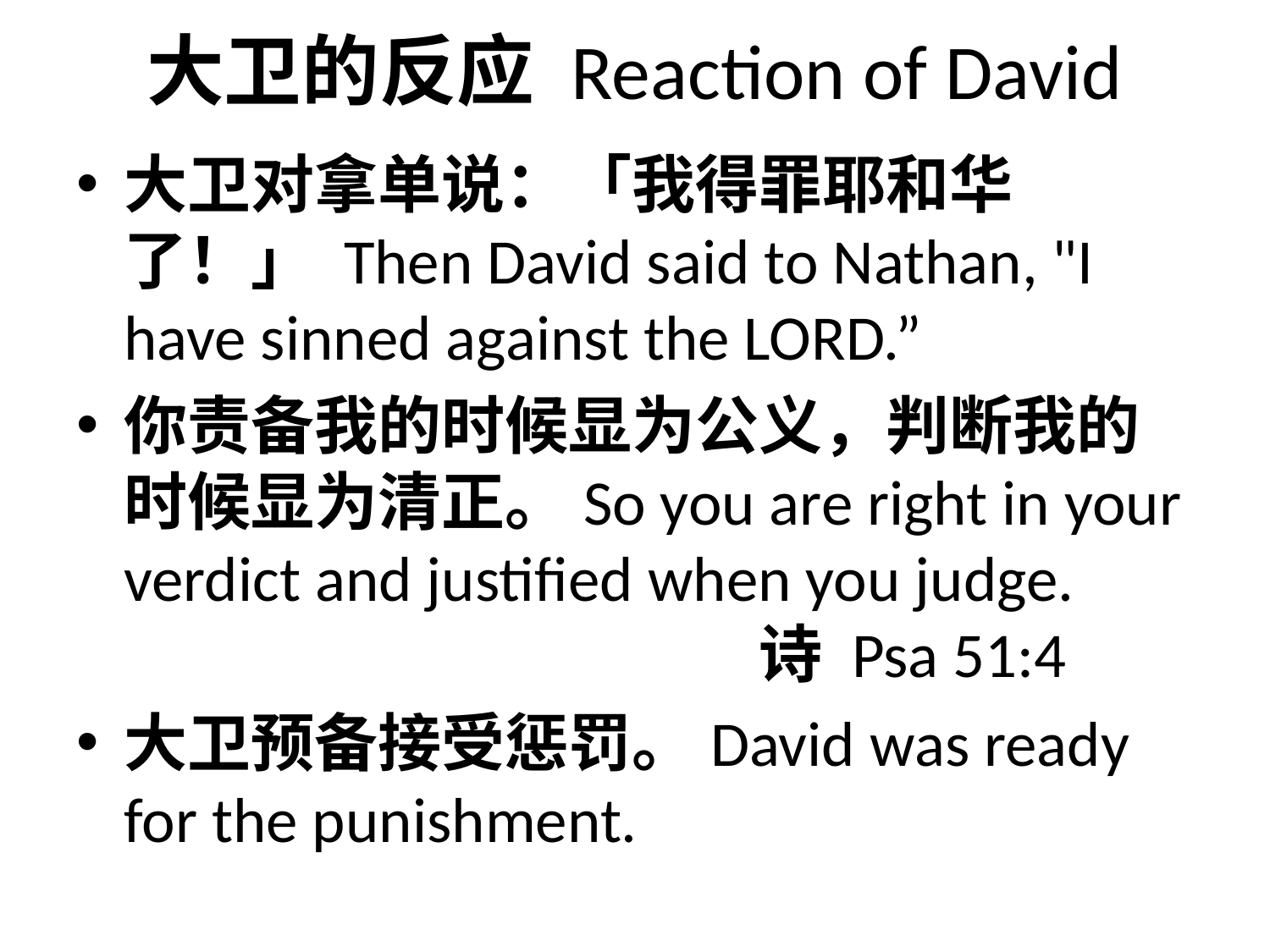

# 大卫的反应 Reaction of David
大卫对拿单说：「我得罪耶和华了！」 Then David said to Nathan, "I have sinned against the LORD.”
你责备我的时候显为公义，判断我的时候显为清正。So you are right in your verdict and justified when you judge. 						诗 Psa 51:4
大卫预备接受惩罚。David was ready for the punishment.